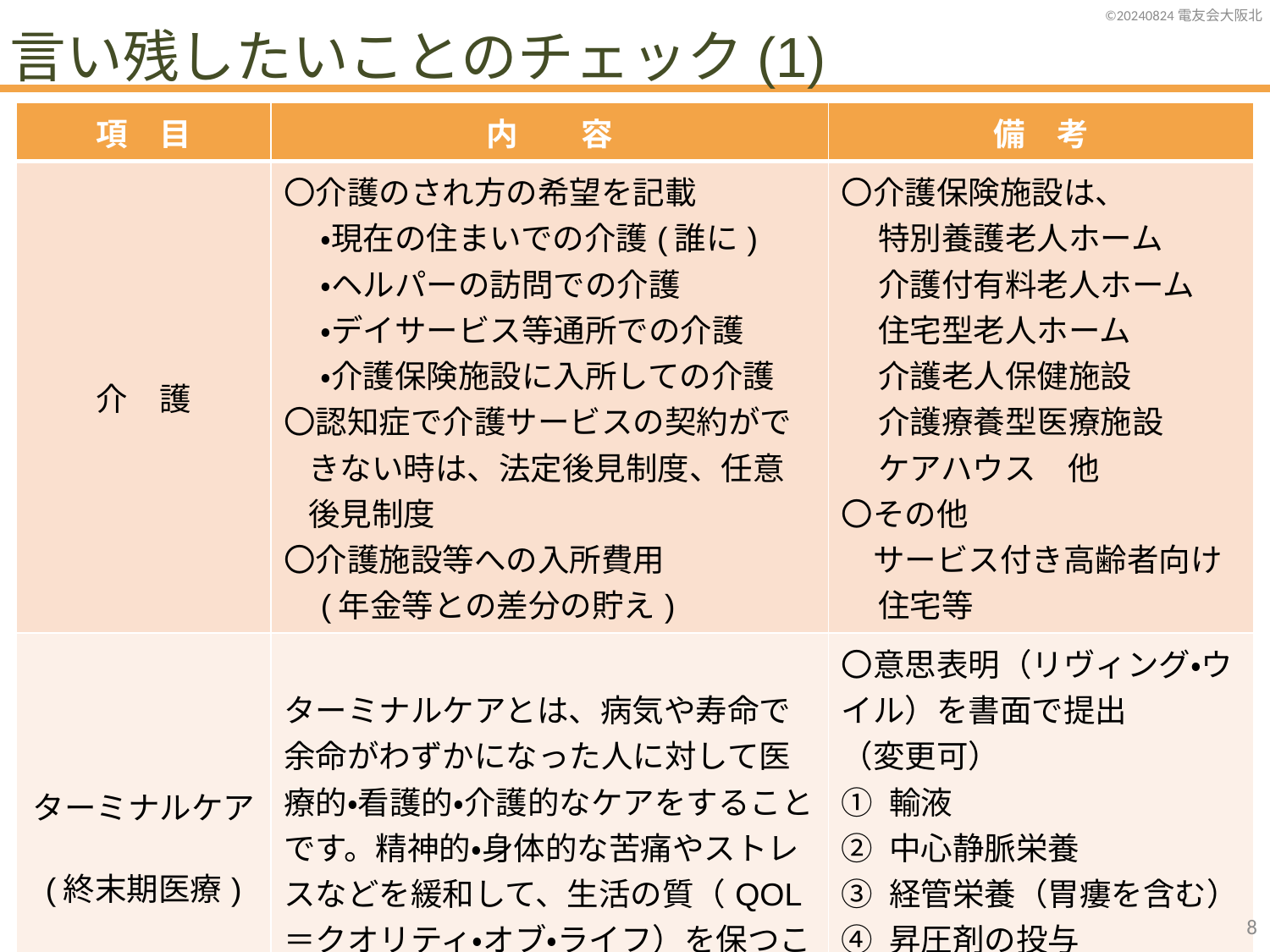

言い残したいことのチェック(1)
| 項　目 | 内　　容 | 備　考 |
| --- | --- | --- |
| 介　護 | 〇介護のされ方の希望を記載 ・現在の住まいでの介護(誰に) ・ヘルパーの訪問での介護 ・デイサービス等通所での介護 ・介護保険施設に入所しての介護 〇認知症で介護サービスの契約ができない時は、法定後見制度、任意後見制度 〇介護施設等への入所費用 (年金等との差分の貯え) | 〇介護保険施設は、 特別養護老人ホーム 介護付有料老人ホーム 住宅型老人ホーム 介護老人保健施設 介護療養型医療施設 ケアハウス　他 〇その他 　サービス付き高齢者向け住宅等 |
| ターミナルケア (終末期医療) | ターミナルケアとは、病気や寿命で余命がわずかになった人に対して医療的・看護的・介護的なケアをすることです。精神的・身体的な苦痛やストレスなどを緩和して、生活の質（QOL＝クオリティ・オブ・ライフ）を保つことを目的としています。 | 〇意思表明（リヴィング・ウイル）を書面で提出 （変更可） ① 輸液 ② 中心静脈栄養 ③ 経管栄養（胃瘻を含む） ④ 昇圧剤の投与 ⑤（心肺停止時の）蘇生術 ⑥ 人工呼吸器 |
8